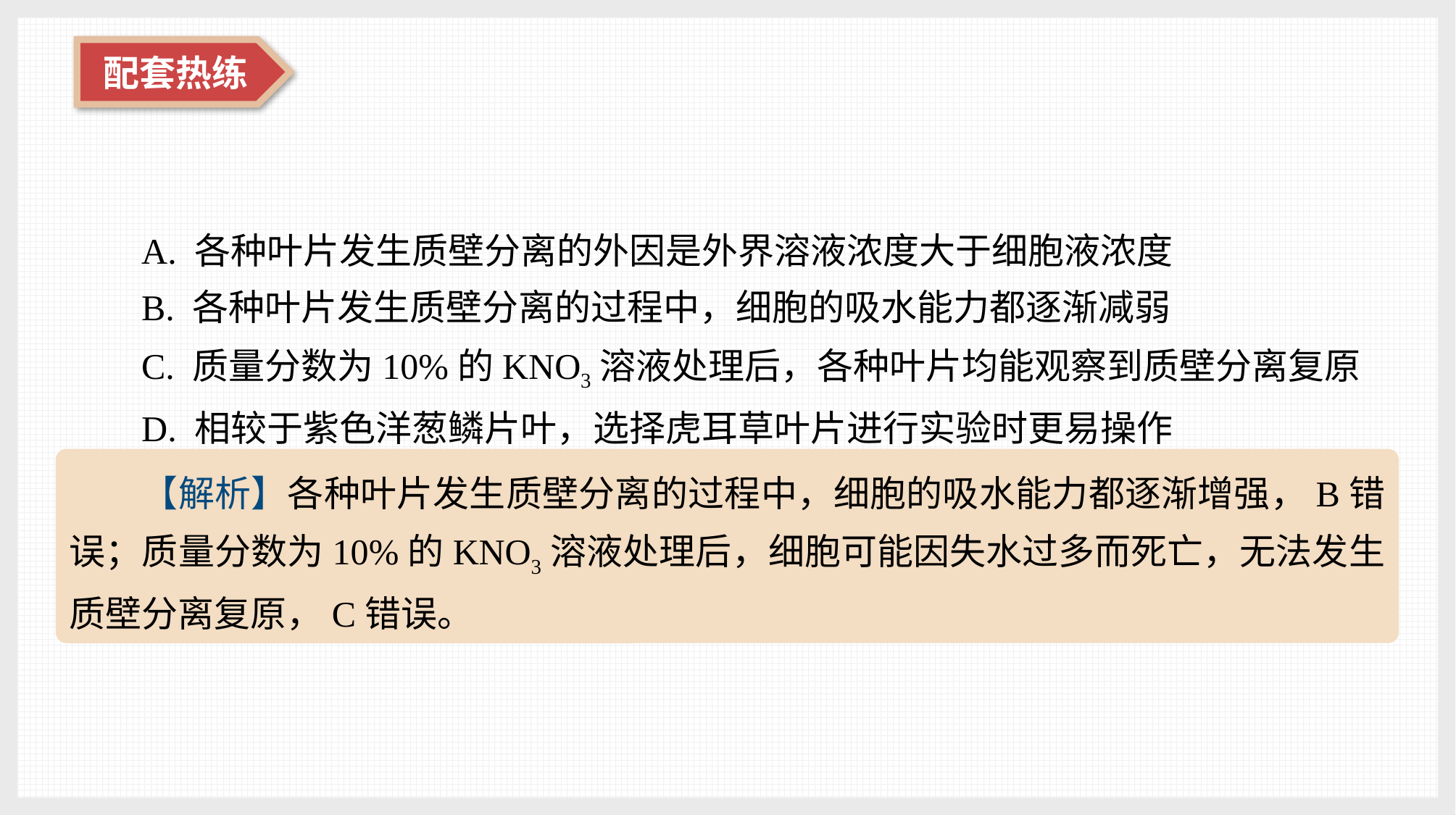

A. 各种叶片发生质壁分离的外因是外界溶液浓度大于细胞液浓度
B. 各种叶片发生质壁分离的过程中，细胞的吸水能力都逐渐减弱
C. 质量分数为10%的KNO3溶液处理后，各种叶片均能观察到质壁分离复原
D. 相较于紫色洋葱鳞片叶，选择虎耳草叶片进行实验时更易操作
【解析】各种叶片发生质壁分离的过程中，细胞的吸水能力都逐渐增强，B错误；质量分数为10%的KNO3溶液处理后，细胞可能因失水过多而死亡，无法发生质壁分离复原，C错误。